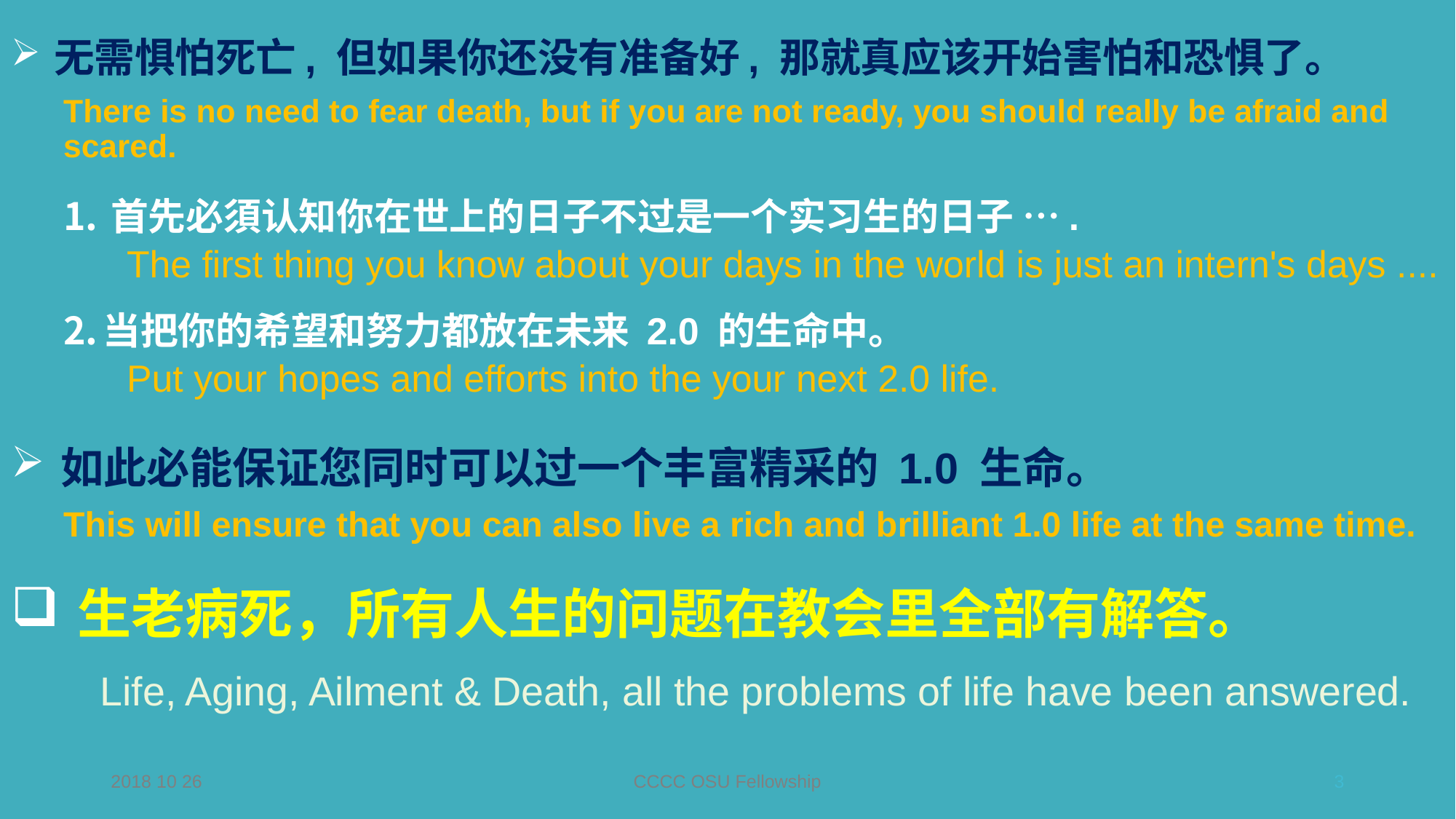

无需惧怕死亡, 但如果你还没有准备好, 那就真应该开始害怕和恐惧了。
There is no need to fear death, but if you are not ready, you should really be afraid and scared.

 首先必須认知你在世上的日子不过是一个实习生的日子 ….
      The first thing you know about your days in the world is just an intern's days ....

当把你的希望和努力都放在未来 2.0 的生命中。
      Put your hopes and efforts into the your next 2.0 life.

 如此必能保证您同时可以过一个丰富精采的 1.0 生命。
This will ensure that you can also live a rich and brilliant 1.0 life at the same time.

 生老病死，所有人生的问题在教会里全部有解答。
      Life, Aging, Ailment & Death, all the problems of life have been answered.
2018 10 26
CCCC OSU Fellowship
3